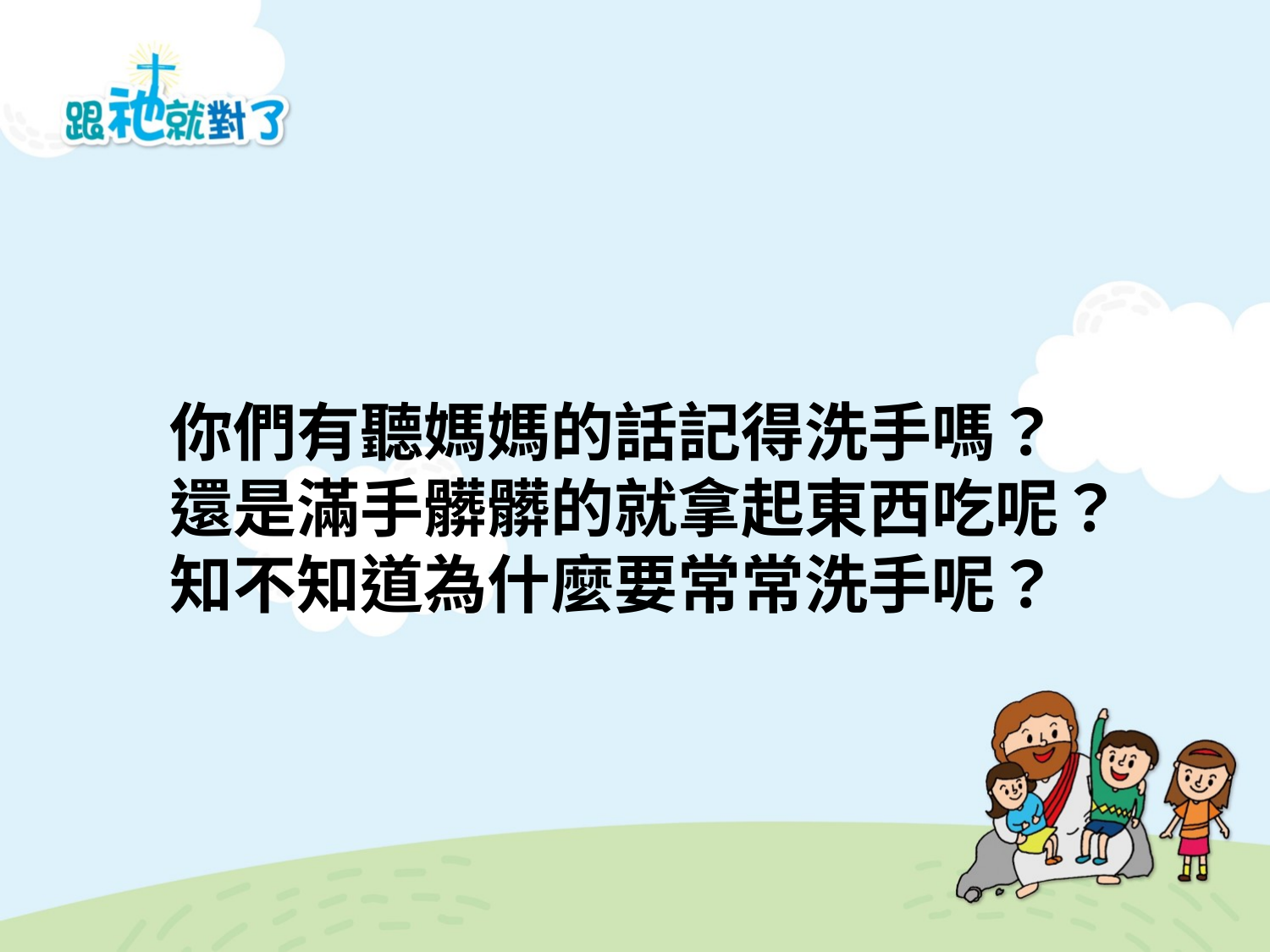

你們有聽媽媽的話記得洗手嗎？還是滿手髒髒的就拿起東西吃呢？知不知道為什麼要常常洗手呢？